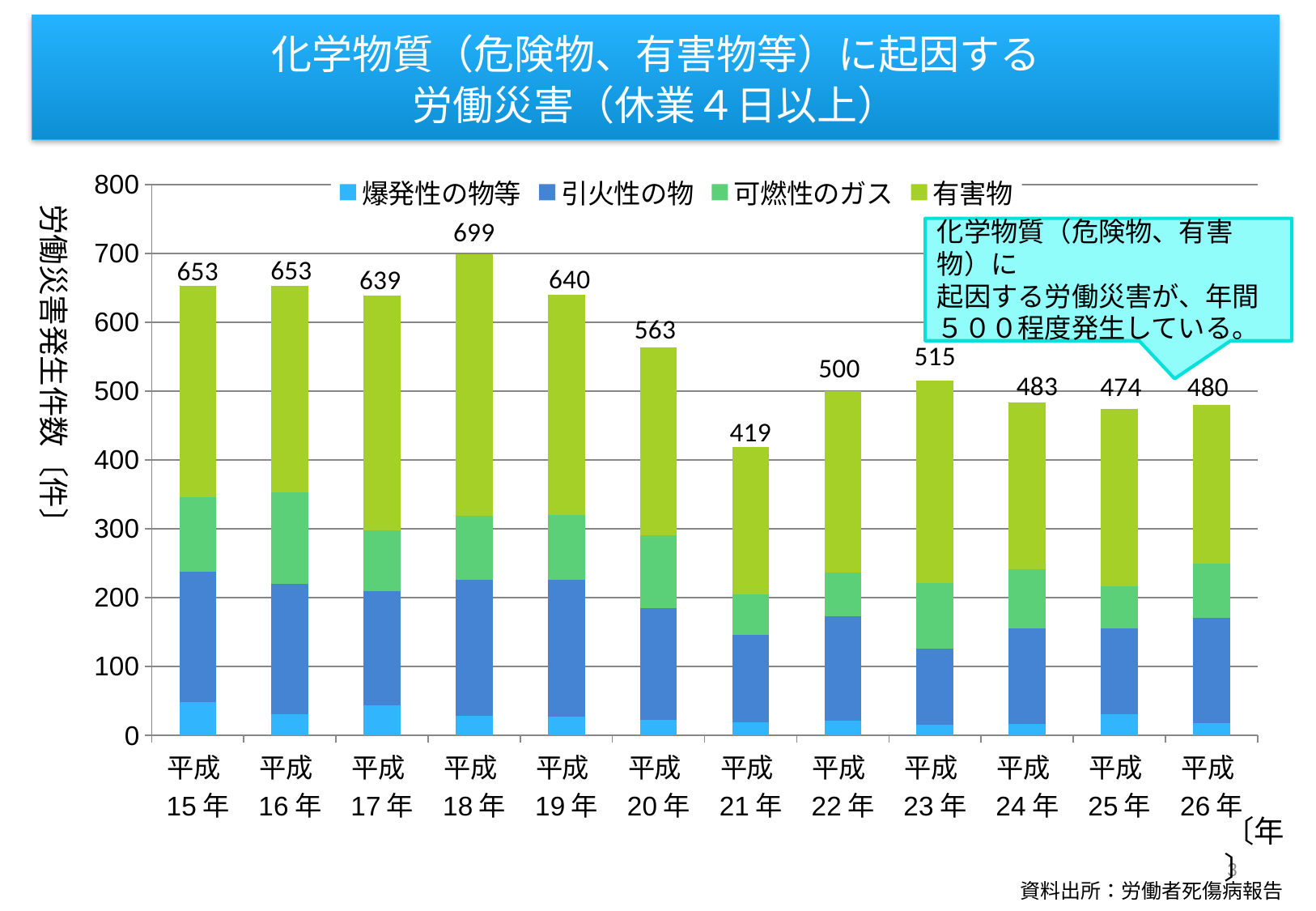

# 化学物質（危険物、有害物等）に起因する 労働災害（休業４日以上）

### Chart

| Category | 爆発性の物等 | 引火性の物 | 可燃性のガス | 有害物 |
|---|---|---|---|---|
| 平成15年 | 48.0 | 190.0 | 108.0 | 307.0 |
| 平成16年 | 31.0 | 189.0 | 133.0 | 300.0 |
| 平成17年 | 44.0 | 166.0 | 88.0 | 341.0 |
| 平成18年 | 29.0 | 197.0 | 93.0 | 380.0 |
| 平成19年 | 27.0 | 199.0 | 94.0 | 320.0 |
| 平成20年 | 22.0 | 163.0 | 106.0 | 272.0 |
| 平成21年 | 19.0 | 127.0 | 59.0 | 214.0 |
| 平成22年 | 21.0 | 152.0 | 63.0 | 264.0 |
| 平成23年 | 15.0 | 111.0 | 95.0 | 294.0 |
| 平成24年 | 17.0 | 139.0 | 85.0 | 242.0 |
| 平成25年 | 31.0 | 124.0 | 61.0 | 258.0 |
| 平成26年 | 18.0 | 153.0 | 79.0 | 230.0 |
労働災害発生件数〔件〕
化学物質（危険物、有害物）に
起因する労働災害が、年間
５００程度発生している。
〔年〕
3
資料出所：労働者死傷病報告